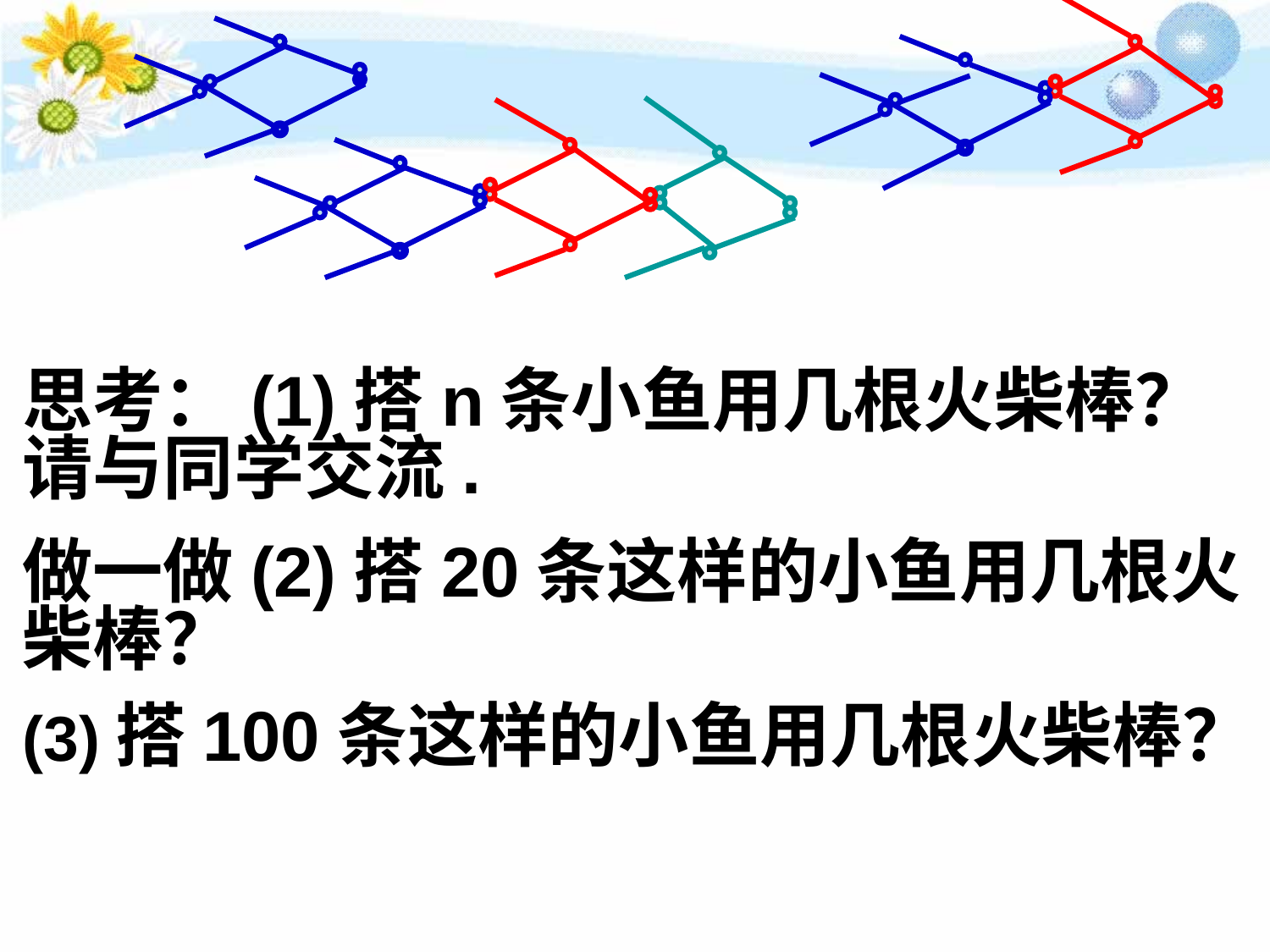

思考：(1)搭n条小鱼用几根火柴棒？请与同学交流.
做一做(2)搭20条这样的小鱼用几根火柴棒？
(3)搭100条这样的小鱼用几根火柴棒？